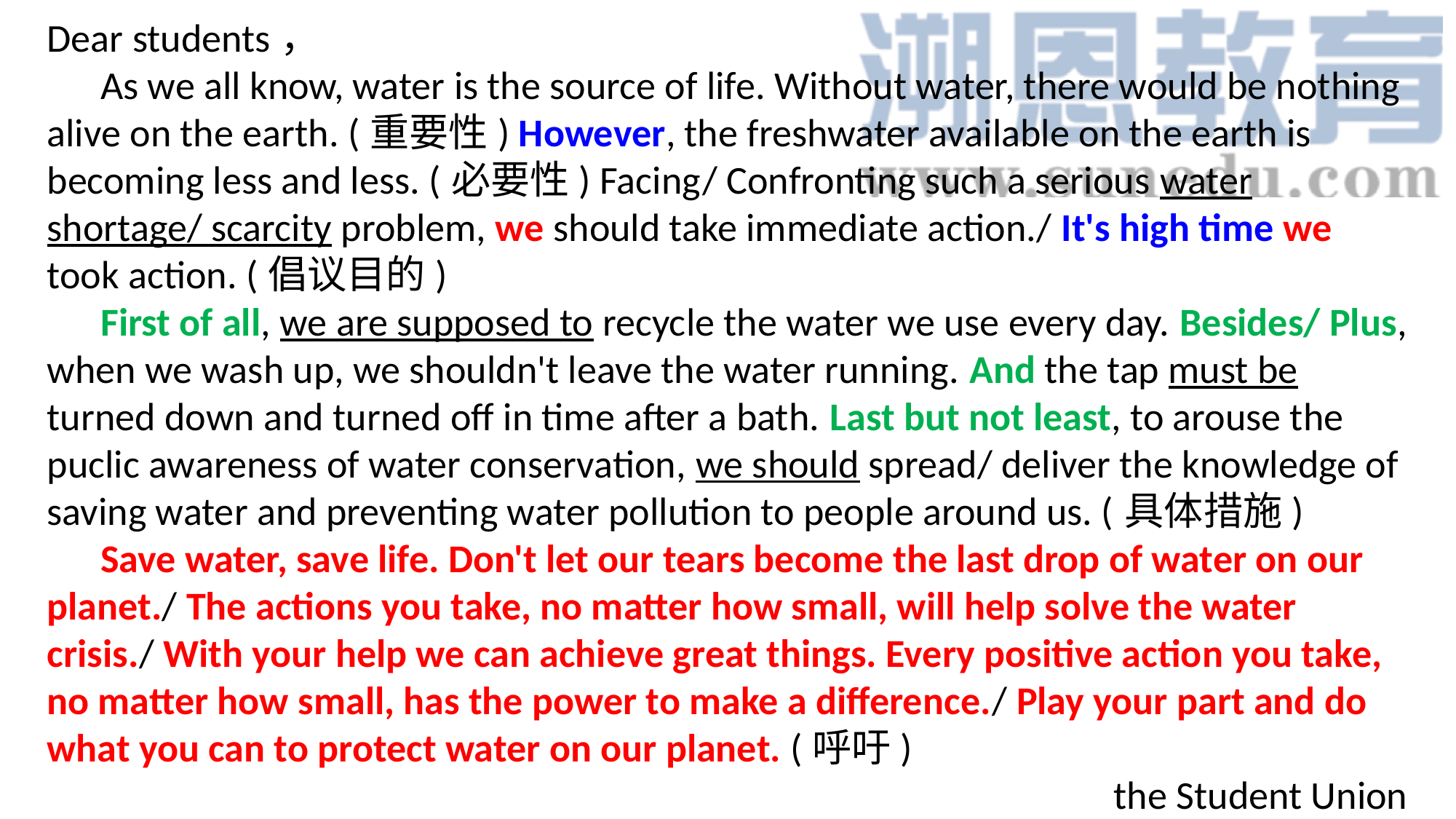

Dear students，
      As we all know, water is the source of life. Without water, there would be nothing alive on the earth. (重要性) However, the freshwater available on the earth is becoming less and less. (必要性) Facing/ Confronting such a serious water shortage/ scarcity problem, we should take immediate action./ It's high time we took action. (倡议目的)
      First of all, we are supposed to recycle the water we use every day. Besides/ Plus, when we wash up, we shouldn't leave the water running. And the tap must be turned down and turned off in time after a bath. Last but not least, to arouse the puclic awareness of water conservation, we should spread/ deliver the knowledge of saving water and preventing water pollution to people around us. (具体措施)
      Save water, save life. Don't let our tears become the last drop of water on our planet./ The actions you take, no matter how small, will help solve the water crisis./ With your help we can achieve great things. Every positive action you take, no matter how small, has the power to make a difference./ Play your part and do what you can to protect water on our planet. (呼吁)
the Student Union